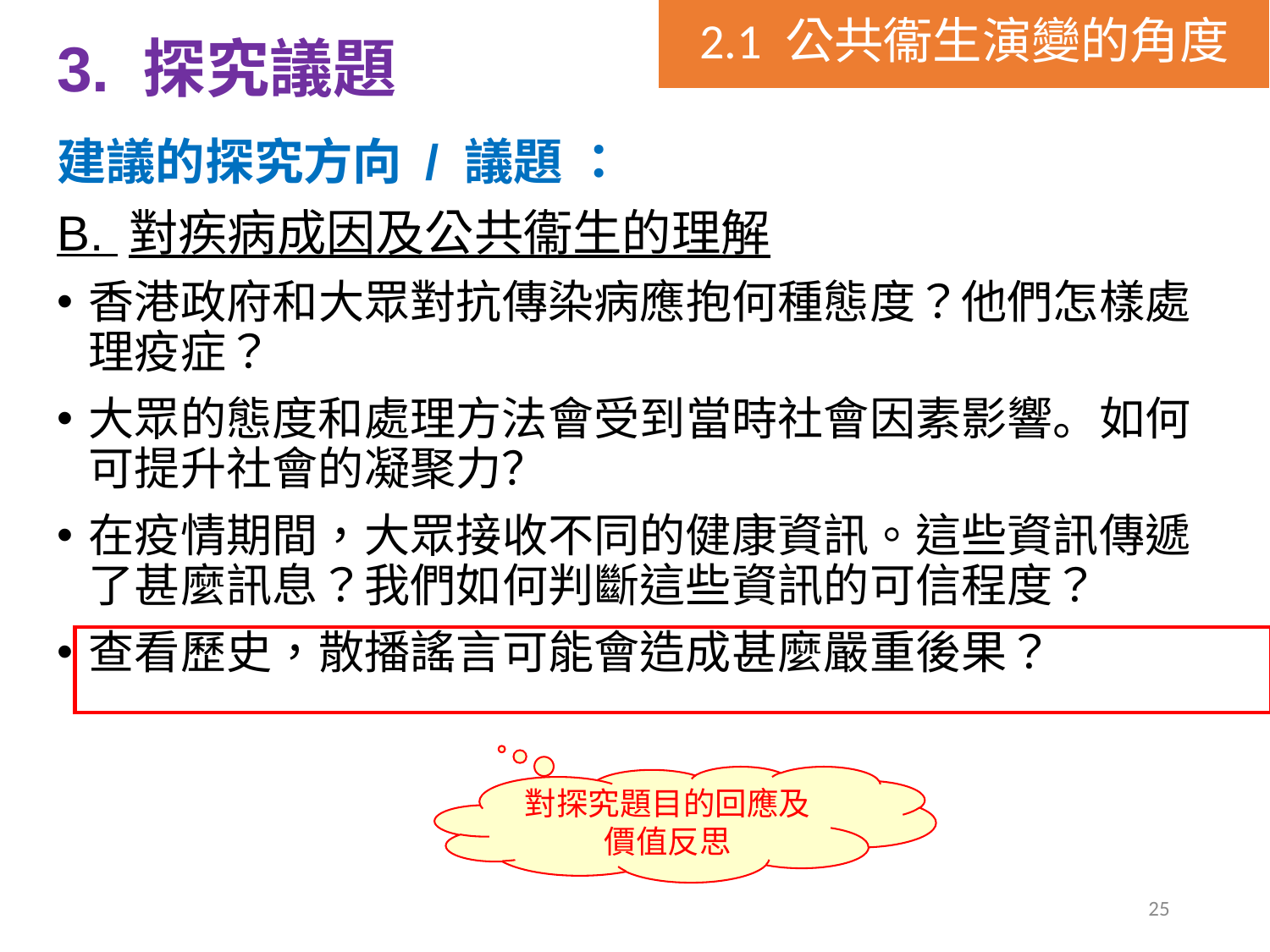

2.1 公共衞生演變的角度
3. 探究議題
建議的探究方向 / 議題 ：
B. 對疾病成因及公共衞生的理解
香港政府和大眾對抗傳染病應抱何種態度？他們怎樣處理疫症？
大眾的態度和處理方法會受到當時社會因素影響。如何可提升社會的凝聚力？
在疫情期間，大眾接收不同的健康資訊。這些資訊傳遞了甚麼訊息？我們如何判斷這些資訊的可信程度？
查看歷史，散播謠言可能會造成甚麼嚴重後果？

對探究題目的回應及價值反思
25